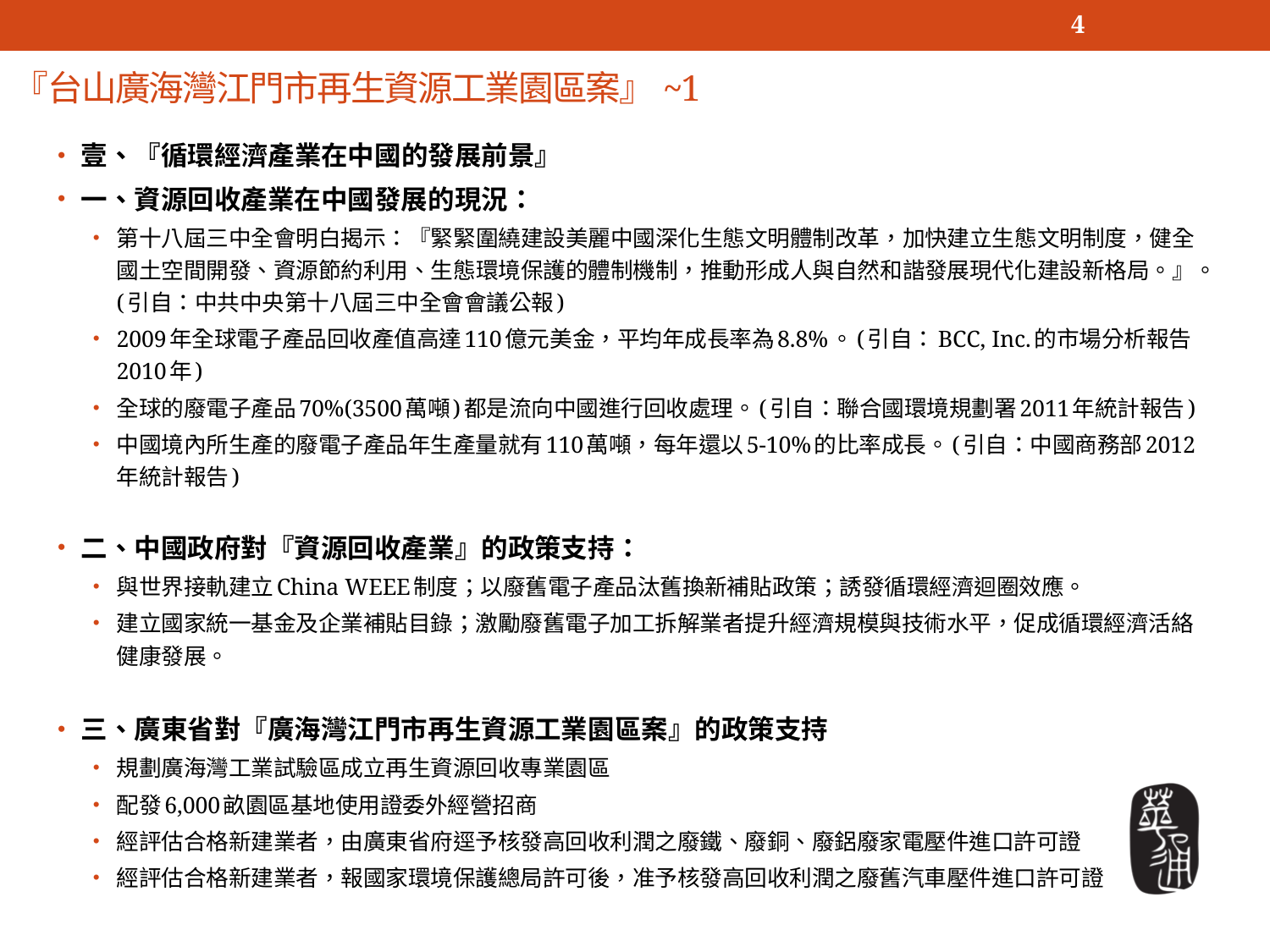

4
# 『台山廣海灣江門市再生資源工業園區案』~1
壹、『循環經濟產業在中國的發展前景』
一、資源回收產業在中國發展的現況：
第十八屆三中全會明白揭示：『緊緊圍繞建設美麗中國深化生態文明體制改革，加快建立生態文明制度，健全國土空間開發、資源節約利用、生態環境保護的體制機制，推動形成人與自然和諧發展現代化建設新格局。』。(引自：中共中央第十八屆三中全會會議公報)
2009年全球電子產品回收產值高達110億元美金，平均年成長率為8.8%。(引自：BCC, Inc.的市場分析報告2010年)
全球的廢電子產品70%(3500萬噸)都是流向中國進行回收處理。(引自：聯合國環境規劃署2011年統計報告)
中國境內所生產的廢電子產品年生產量就有110萬噸，每年還以5-10%的比率成長。(引自：中國商務部2012年統計報告)
二、中國政府對『資源回收產業』的政策支持：
與世界接軌建立China WEEE制度；以廢舊電子產品汰舊換新補貼政策；誘發循環經濟迴圈效應。
建立國家統一基金及企業補貼目錄；激勵廢舊電子加工拆解業者提升經濟規模與技術水平，促成循環經濟活絡健康發展。
三、廣東省對『廣海灣江門市再生資源工業園區案』的政策支持
規劃廣海灣工業試驗區成立再生資源回收專業園區
配發6,000畝園區基地使用證委外經營招商
經評估合格新建業者，由廣東省府逕予核發高回收利潤之廢鐵、廢銅、廢鋁廢家電壓件進口許可證
經評估合格新建業者，報國家環境保護總局許可後，准予核發高回收利潤之廢舊汽車壓件進口許可證